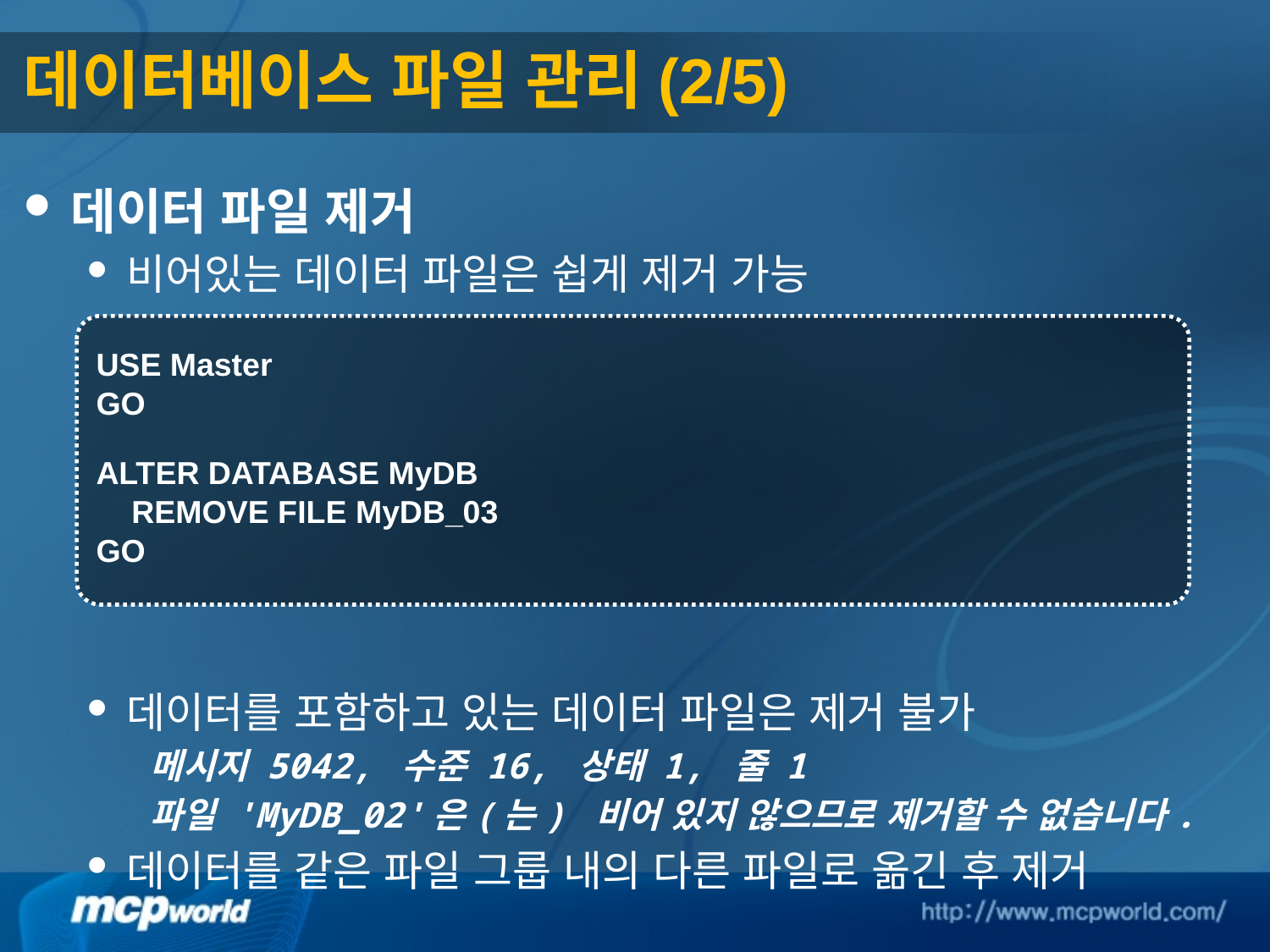

# 데이터베이스 파일 관리(2/5)
데이터 파일 제거
비어있는 데이터 파일은 쉽게 제거 가능

데이터를 포함하고 있는 데이터 파일은 제거 불가
메시지 5042, 수준 16, 상태 1, 줄 1
파일 'MyDB_02'은(는) 비어 있지 않으므로 제거할 수 없습니다.
데이터를 같은 파일 그룹 내의 다른 파일로 옮긴 후 제거
USE Master
GO
ALTER DATABASE MyDB
    REMOVE FILE MyDB_03
GO